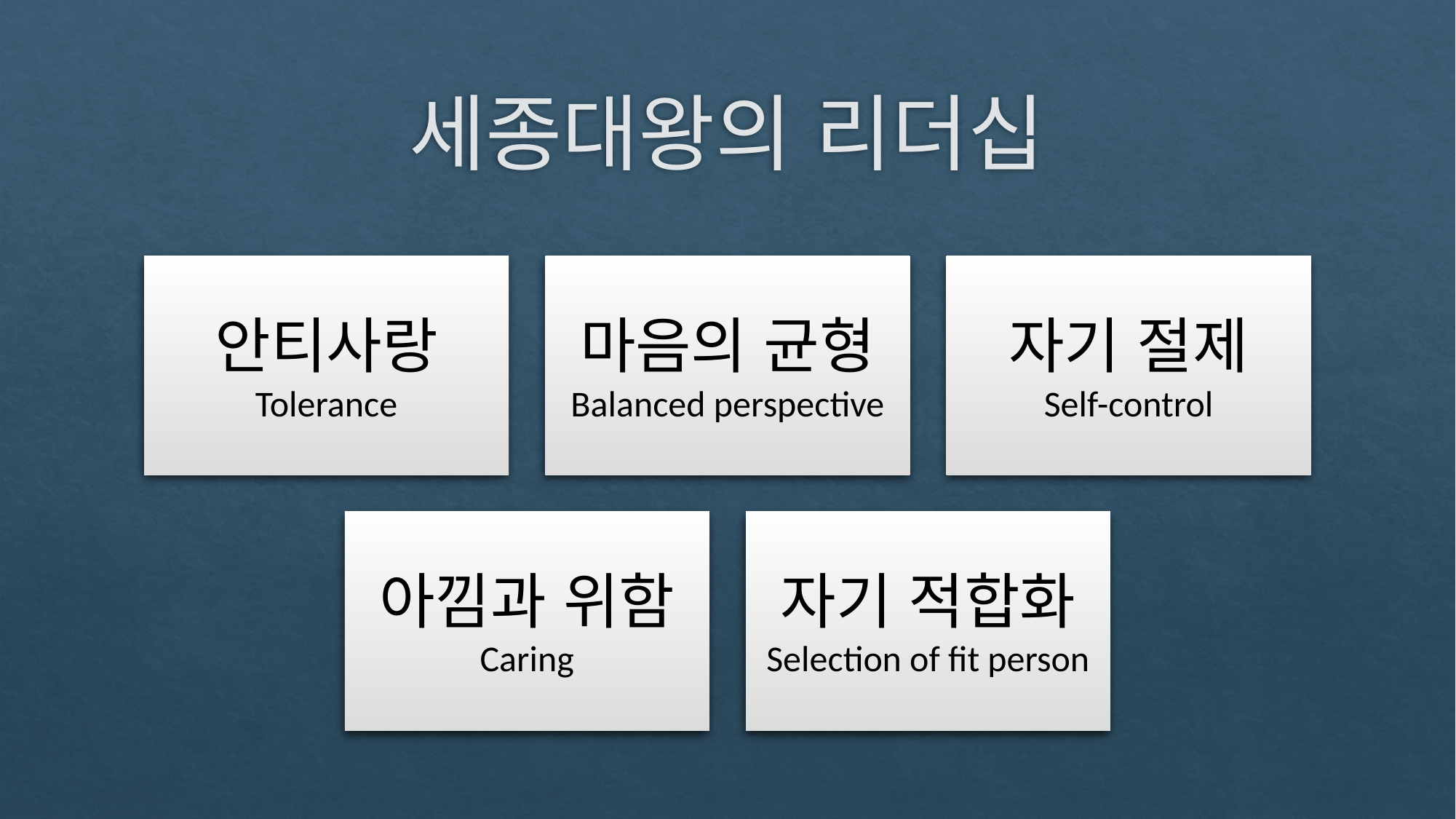

# 세종대왕의 리더십
안티사랑
Tolerance
마음의 균형
Balanced perspective
자기 절제
Self-control
아낌과 위함
Caring
자기 적합화
Selection of fit person